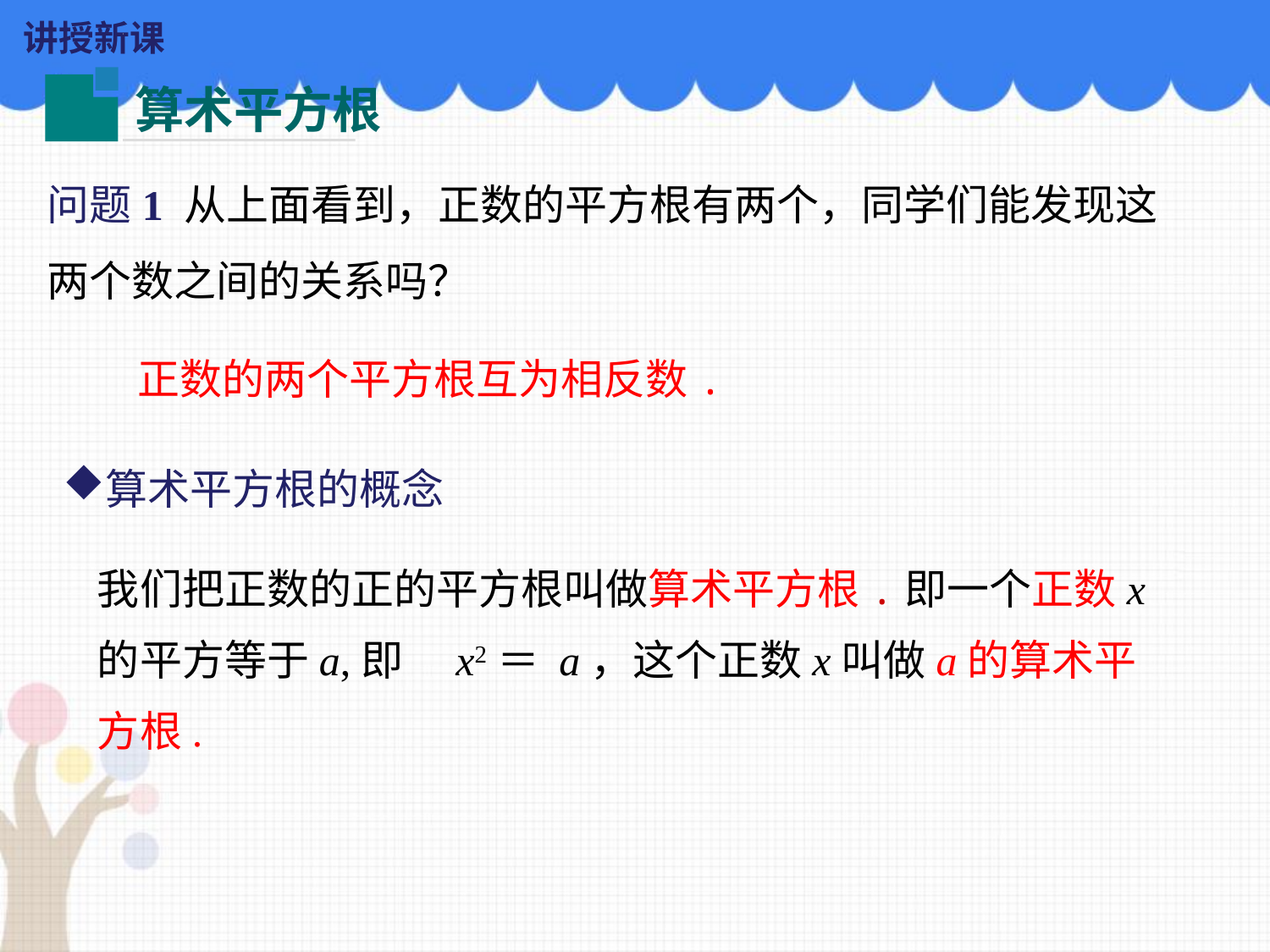

讲授新课

算术平方根

问题1 从上面看到，正数的平方根有两个，同学们能发现这两个数之间的关系吗？
正数的两个平方根互为相反数.

算术平方根的概念
我们把正数的正的平方根叫做算术平方根.即一个正数x的平方等于a,即　x2＝ a，这个正数x叫做a的算术平方根.